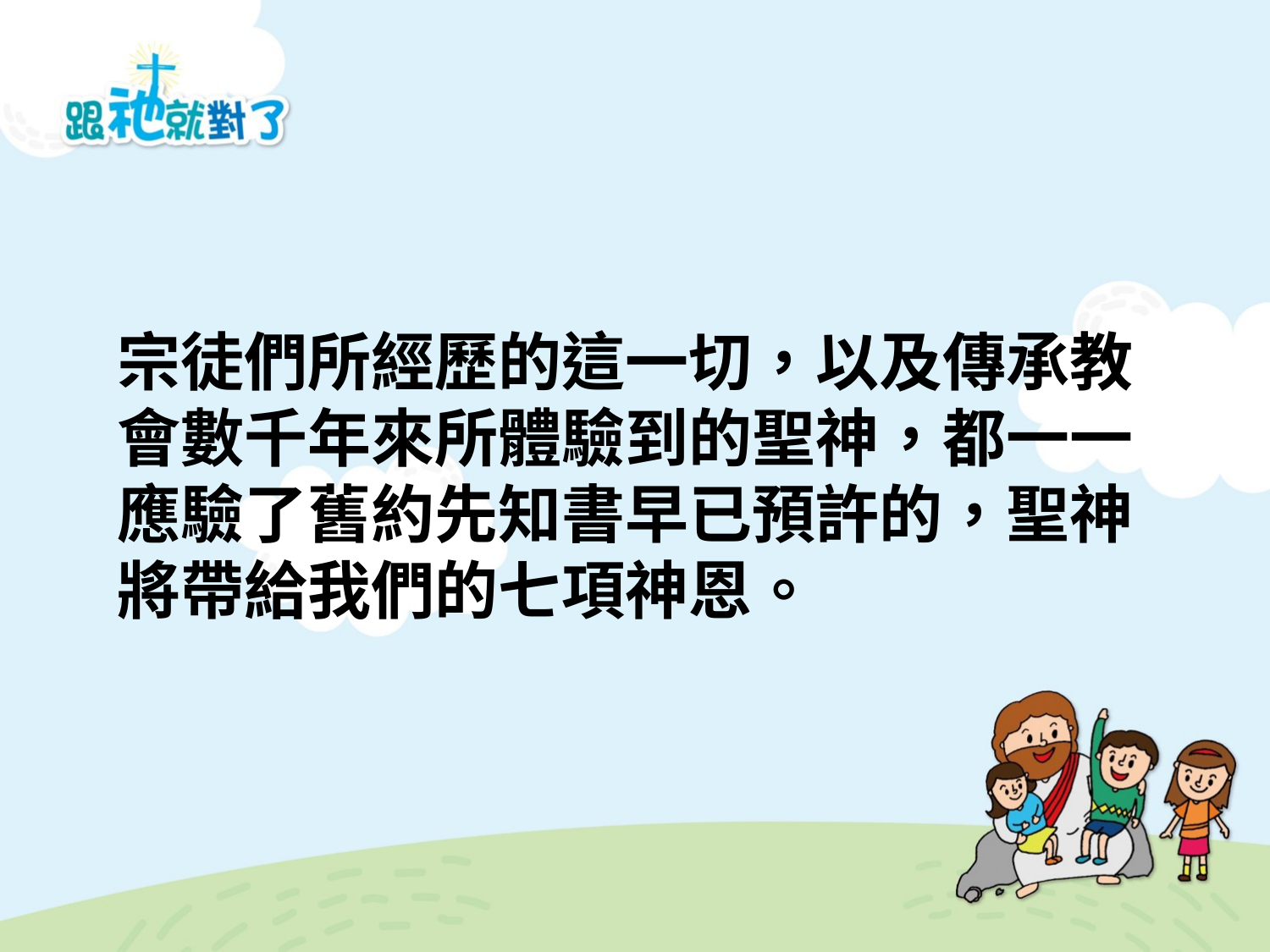

宗徒們所經歷的這一切，以及傳承教會數千年來所體驗到的聖神，都一一應驗了舊約先知書早已預許的，聖神將帶給我們的七項神恩。